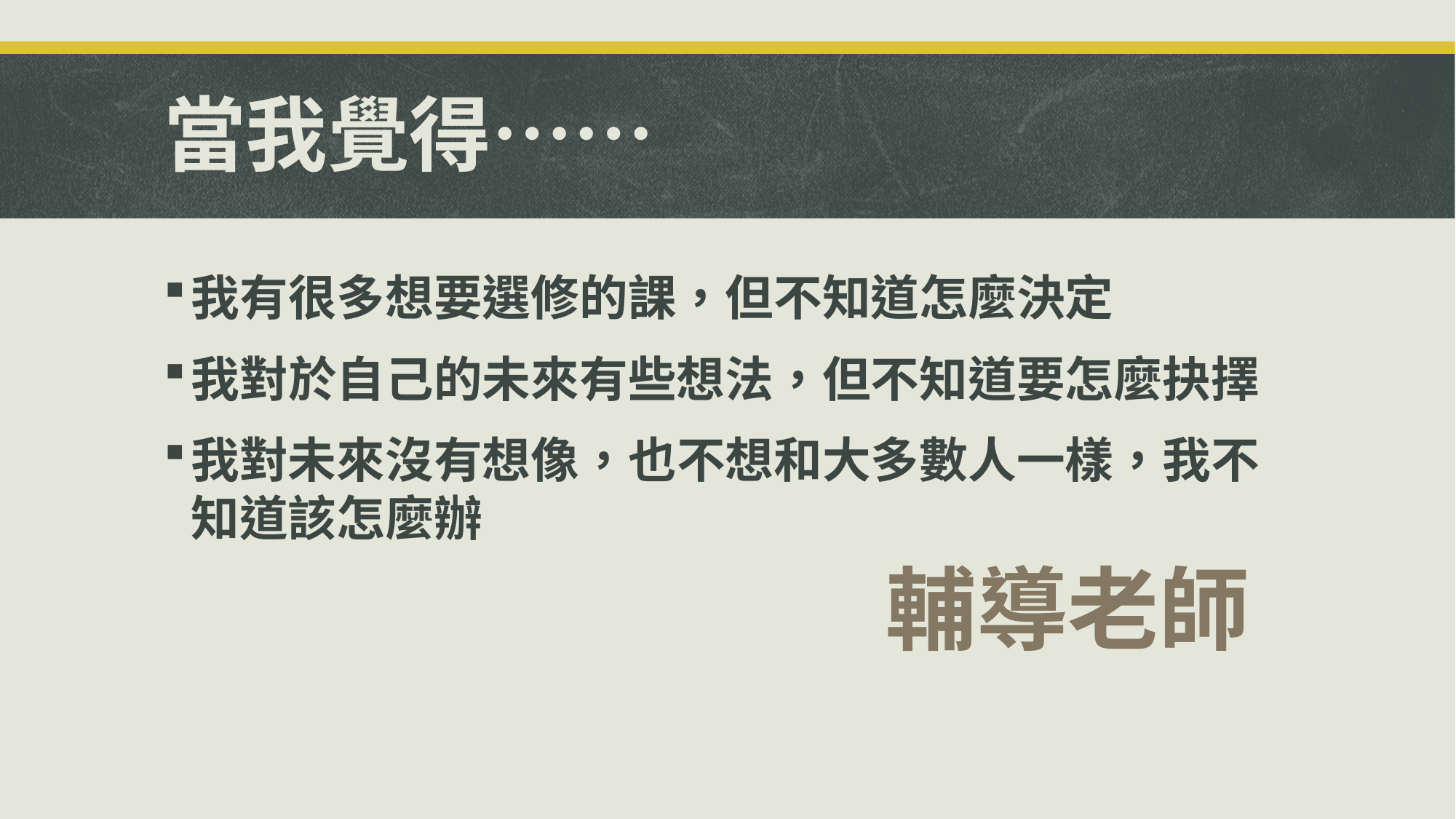

# 當我覺得……
我有很多想要選修的課，但不知道怎麼決定
我對於自己的未來有些想法，但不知道要怎麼抉擇
我對未來沒有想像，也不想和大多數人一樣，我不知道該怎麼辦
輔導老師